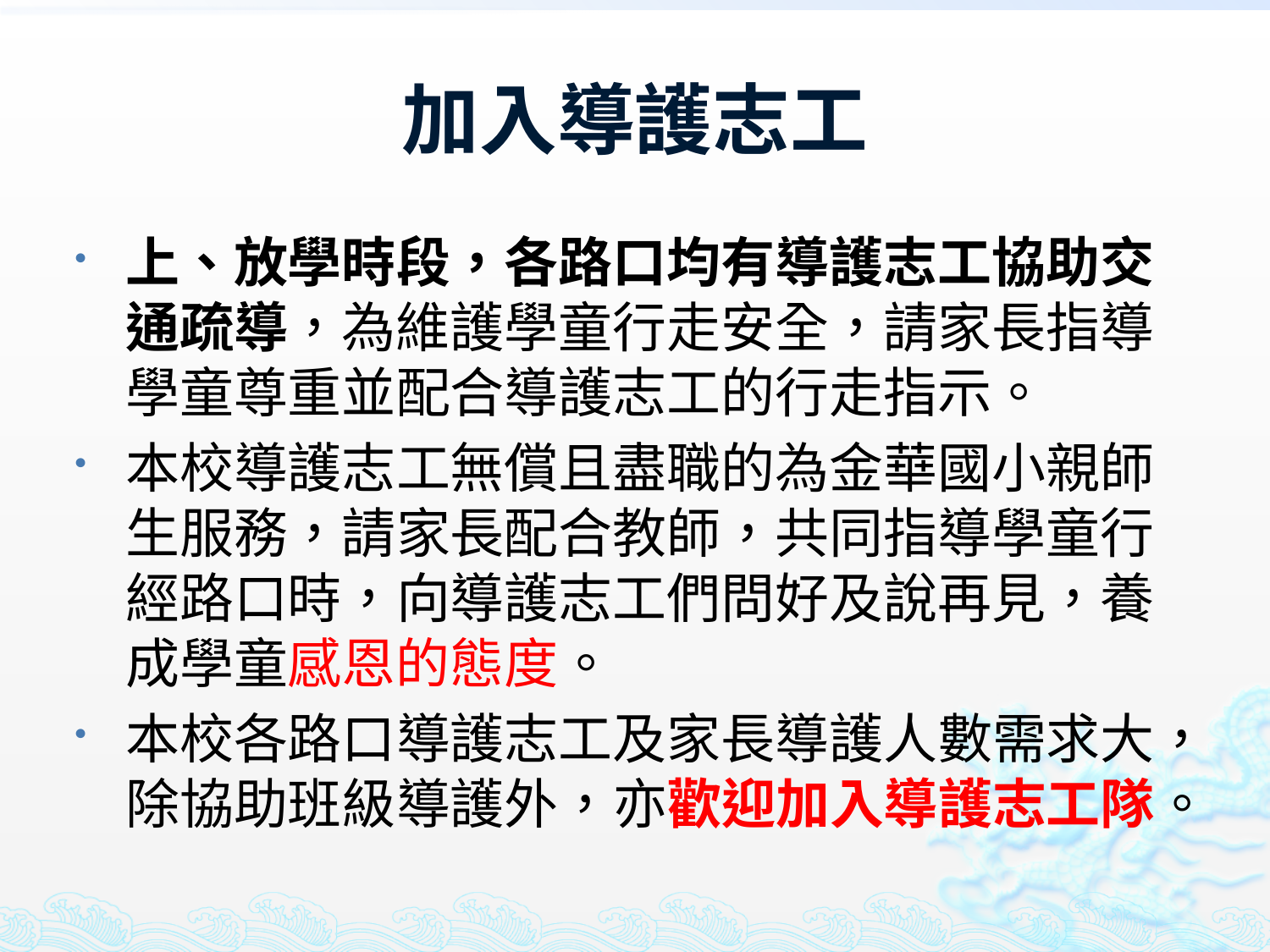

# 加入導護志工
上、放學時段，各路口均有導護志工協助交通疏導，為維護學童行走安全，請家長指導學童尊重並配合導護志工的行走指示。
本校導護志工無償且盡職的為金華國小親師生服務，請家長配合教師，共同指導學童行經路口時，向導護志工們問好及說再見，養成學童感恩的態度。
本校各路口導護志工及家長導護人數需求大，除協助班級導護外，亦歡迎加入導護志工隊。